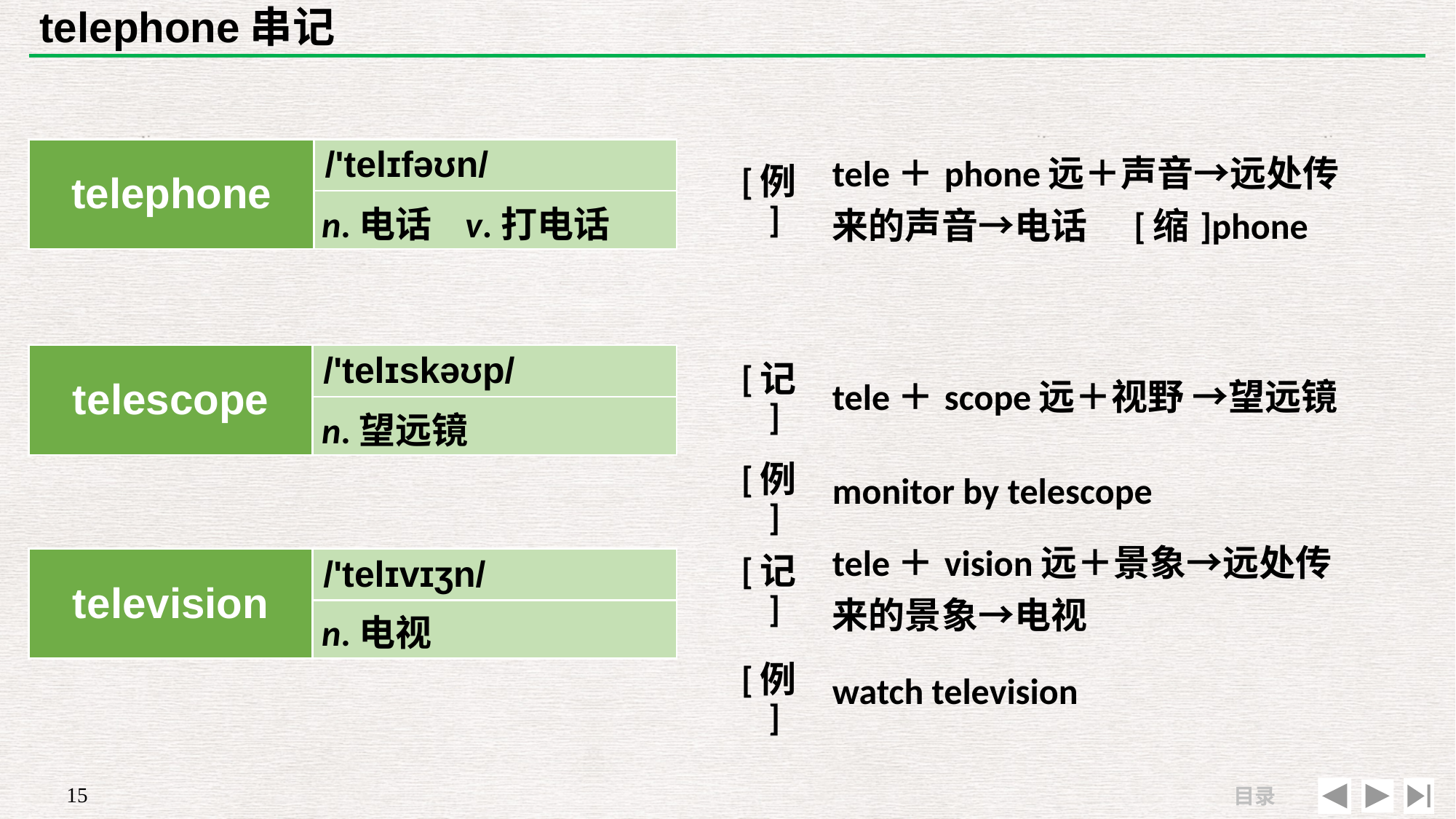

# telephone串记

|  |  |
| --- | --- |
| [例] | tele＋phone远＋声音→远处传来的声音→电话　[缩]phone |
| telephone | /'telɪfəʊn/ |
| --- | --- |
|  |  |
n.电话   v.打电话
| [记] | tele＋scope远＋视野 →望远镜 |
| --- | --- |
| [例] | monitor by telescope |
| telescope | /'telɪskəʊp/ |
| --- | --- |
|  |  |
n.望远镜
| [记] | tele＋vision远＋景象→远处传来的景象→电视 |
| --- | --- |
| [例] | watch television |
| television | /'telɪvɪʒn/ |
| --- | --- |
|  |  |
n.电视